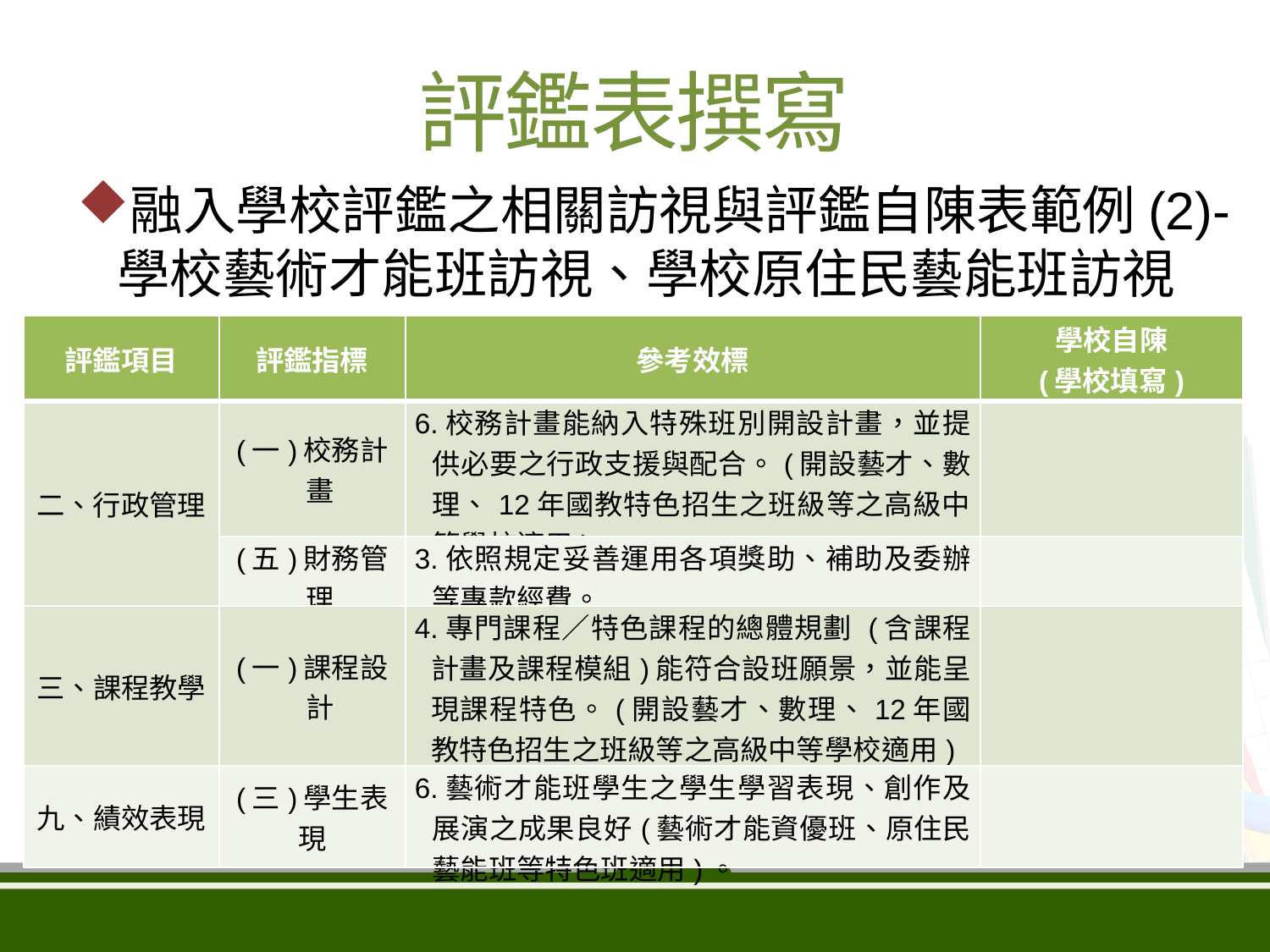

評鑑表撰寫
融入學校評鑑之相關訪視與評鑑自陳表範例(2)-學校藝術才能班訪視、學校原住民藝能班訪視

| 評鑑項目 | 評鑑指標 | 參考效標 | 學校自陳 (學校填寫) |
| --- | --- | --- | --- |
| 二、行政管理 | (一)校務計畫 | 6.校務計畫能納入特殊班別開設計畫，並提供必要之行政支援與配合。(開設藝才、數理、12年國教特色招生之班級等之高級中等學校適用) |  |
|  | (五)財務管理 | 3.依照規定妥善運用各項獎助、補助及委辦等專款經費。 |  |
| 三、課程教學 | (一)課程設計 | 4.專門課程／特色課程的總體規劃 (含課程計畫及課程模組)能符合設班願景，並能呈現課程特色。(開設藝才、數理、12年國教特色招生之班級等之高級中等學校適用) |  |
| 九、績效表現 | (三)學生表現 | 6.藝術才能班學生之學生學習表現、創作及展演之成果良好(藝術才能資優班、原住民藝能班等特色班適用)。 |  |